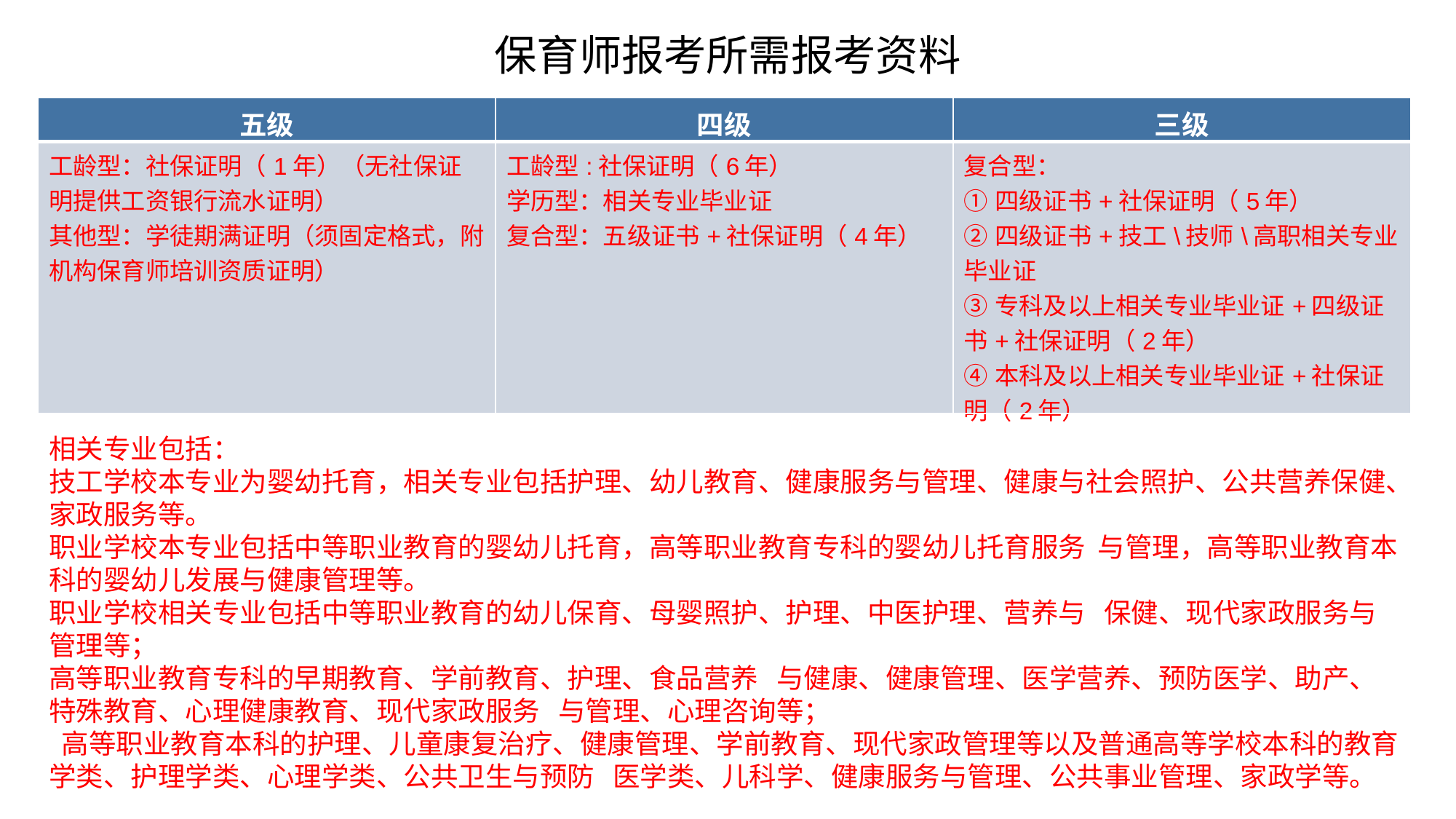

保育师报考所需报考资料
| 五级 | 四级 | 三级 |
| --- | --- | --- |
| 工龄型：社保证明（1年）（无社保证明提供工资银行流水证明） 其他型：学徒期满证明（须固定格式，附机构保育师培训资质证明） | 工龄型:社保证明（6年） 学历型：相关专业毕业证 复合型：五级证书+社保证明（4年） | 复合型： ①四级证书+社保证明（5年） ②四级证书+技工\技师\高职相关专业毕业证 ③专科及以上相关专业毕业证+四级证书+社保证明（2年） ④本科及以上相关专业毕业证+社保证明（2年） |
相关专业包括：
技工学校本专业为婴幼托育，相关专业包括护理、幼儿教育、健康服务与管理、健康与社会照护、公共营养保健、家政服务等。
职业学校本专业包括中等职业教育的婴幼儿托育，高等职业教育专科的婴幼儿托育服务  与管理，高等职业教育本科的婴幼儿发展与健康管理等。
职业学校相关专业包括中等职业教育的幼儿保育、母婴照护、护理、中医护理、营养与   保健、现代家政服务与管理等；
高等职业教育专科的早期教育、学前教育、护理、食品营养   与健康、健康管理、医学营养、预防医学、助产、特殊教育、心理健康教育、现代家政服务   与管理、心理咨询等；
 高等职业教育本科的护理、儿童康复治疗、健康管理、学前教育、现代家政管理等以及普通高等学校本科的教育学类、护理学类、心理学类、公共卫生与预防   医学类、儿科学、健康服务与管理、公共事业管理、家政学等。